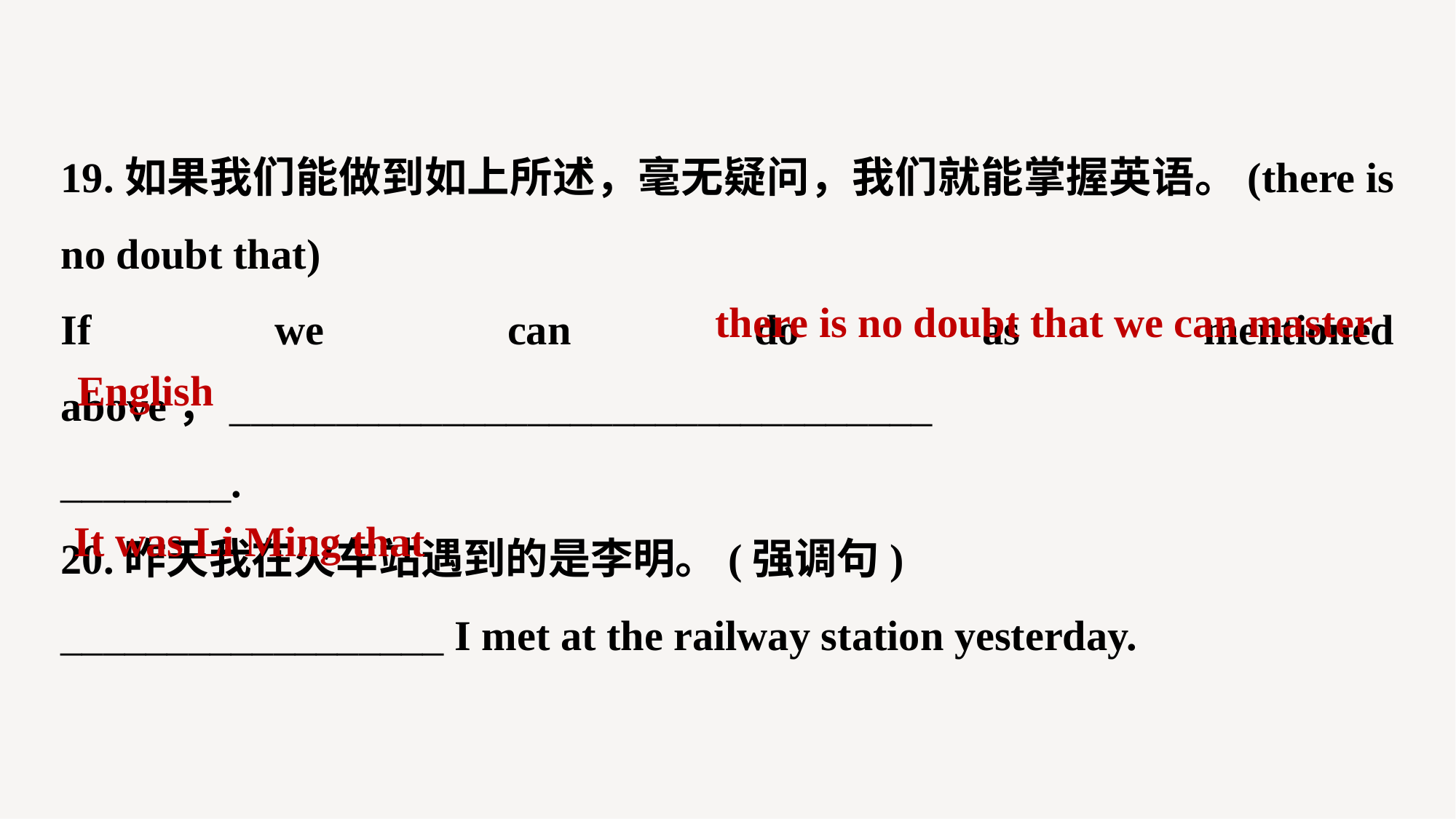

19.如果我们能做到如上所述，毫无疑问，我们就能掌握英语。(there is no doubt that)
If we can do as mentioned above，_________________________________
________.
20.昨天我在火车站遇到的是李明。(强调句)
__________________ I met at the railway station yesterday.
there is no doubt that we can master
English
It was Li Ming that